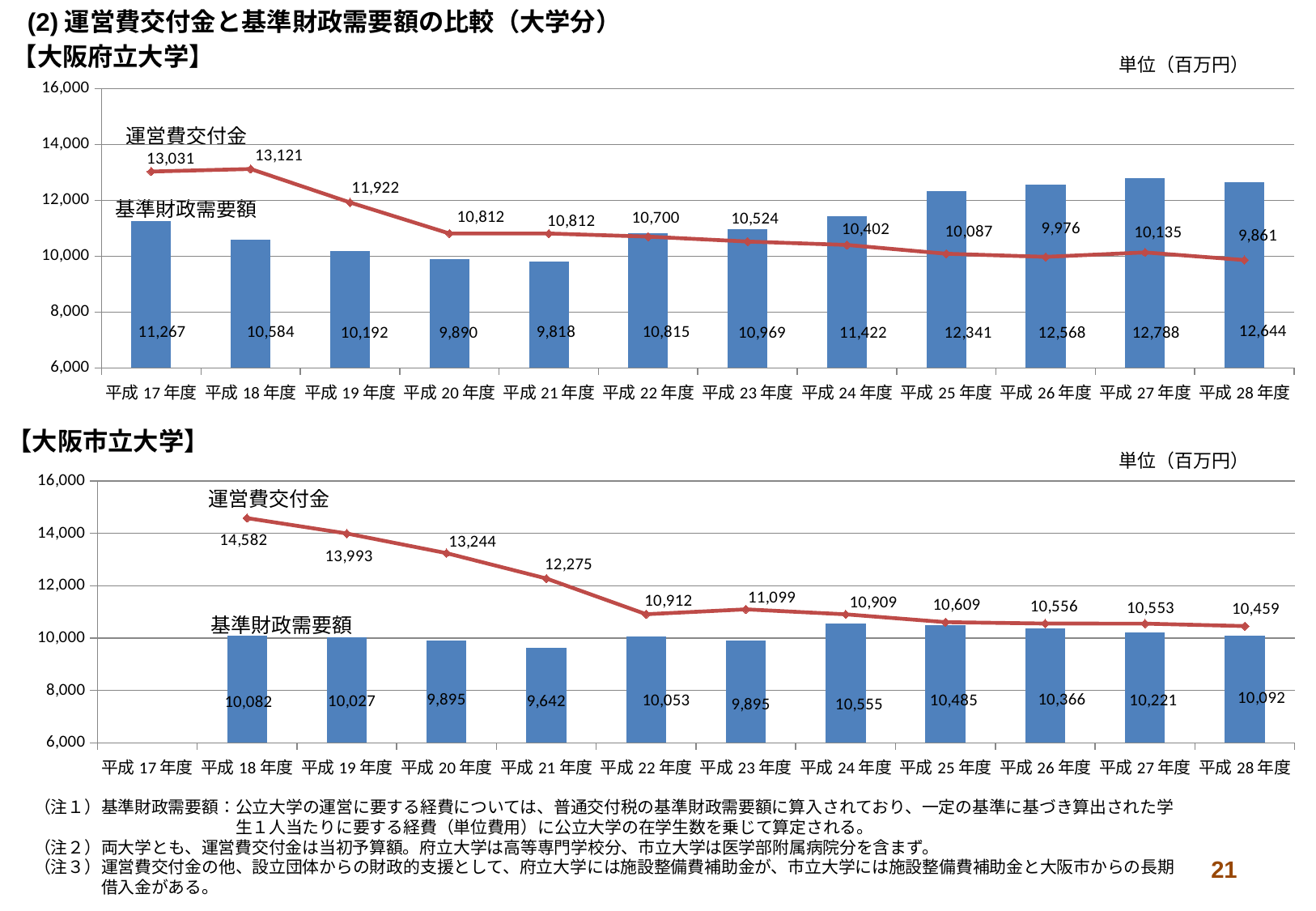

(2)運営費交付金と基準財政需要額の比較（大学分）
【大阪府立大学】
単位（百万円）

### Chart

| Category |  |  |
|---|---|---|
| 平成17年度 | 11267.0 | 13031.0 |
| 平成18年度 | 10584.0 | 13121.0 |
| 平成19年度 | 10192.0 | 11922.0 |
| 平成20年度 | 9890.0 | 10812.0 |
| 平成21年度 | 9818.0 | 10812.0 |
| 平成22年度 | 10815.0 | 10700.0 |
| 平成23年度 | 10969.0 | 10524.0 |
| 平成24年度 | 11422.0 | 10402.0 |
| 平成25年度 | 12341.0 | 10087.0 |
| 平成26年度 | 12568.0 | 9976.0 |
| 平成27年度 | 12788.0 | 10135.0 |
| 平成28年度 | 12644.0 | 9861.0 |
運営費交付金
基準財政需要額
【大阪市立大学】
単位（百万円）

### Chart

| Category | 0 |  |
|---|---|---|
| 平成17年度 | None | None |
| 平成18年度 | 10082.0 | 14582.0 |
| 平成19年度 | 10027.0 | 13993.0 |
| 平成20年度 | 9895.0 | 13244.0 |
| 平成21年度 | 9642.0 | 12275.0 |
| 平成22年度 | 10053.0 | 10912.0 |
| 平成23年度 | 9895.0 | 11099.0 |
| 平成24年度 | 10555.0 | 10909.0 |
| 平成25年度 | 10485.0 | 10609.0 |
| 平成26年度 | 10366.0 | 10556.0 |
| 平成27年度 | 10221.0 | 10553.0 |
| 平成28年度 | 10092.0 | 10459.0 |
運営費交付金
基準財政需要額
（注１）基準財政需要額：公立大学の運営に要する経費については、普通交付税の基準財政需要額に算入されており、一定の基準に基づき算出された学
　　　　　　　　　　　　生１人当たりに要する経費（単位費用）に公立大学の在学生数を乗じて算定される。
（注２）両大学とも、運営費交付金は当初予算額。府立大学は高等専門学校分、市立大学は医学部附属病院分を含まず。
（注３）運営費交付金の他、設立団体からの財政的支援として、府立大学には施設整備費補助金が、市立大学には施設整備費補助金と大阪市からの長期
　　　　借入金がある。

21